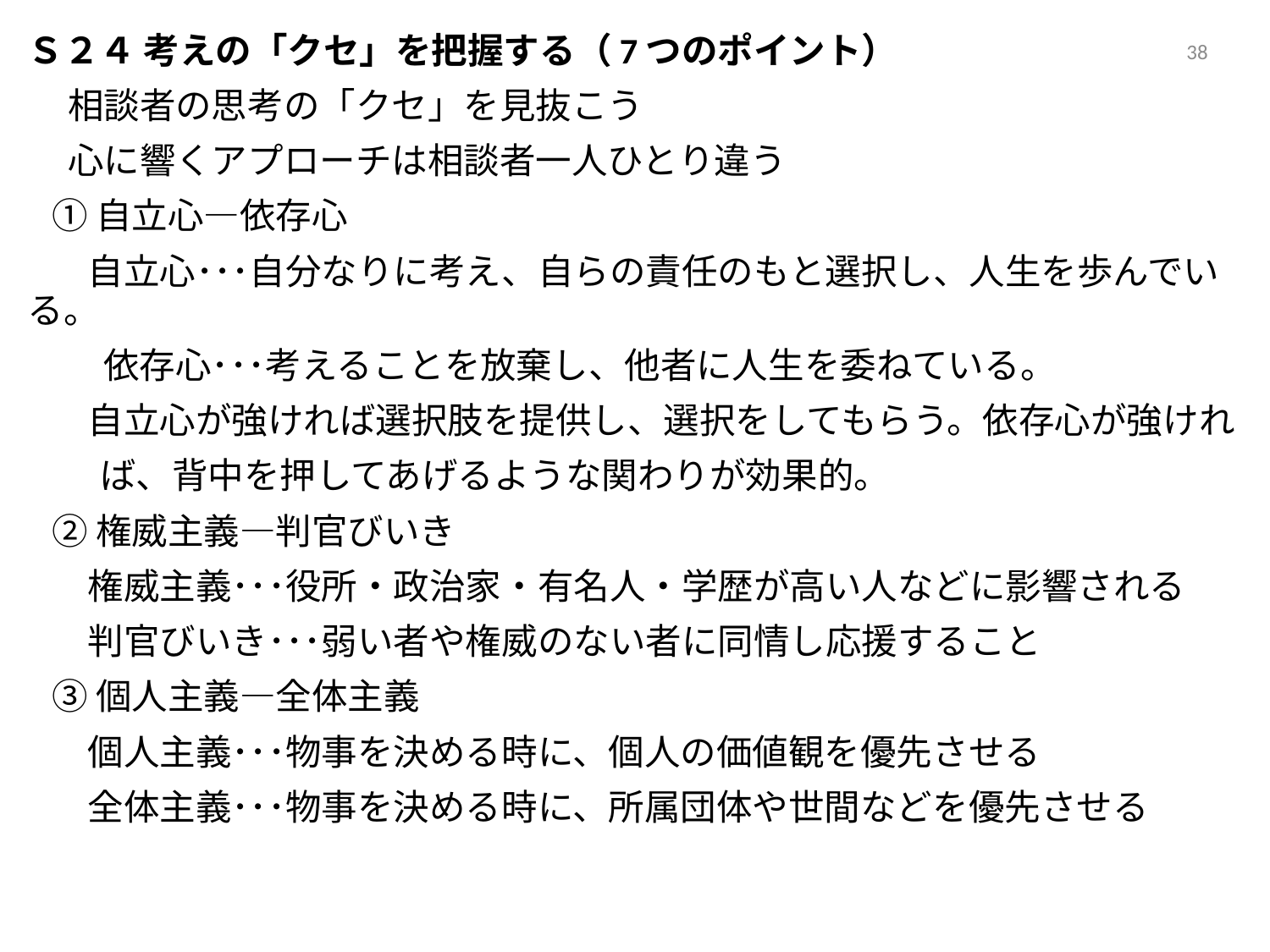

Ｓ２４ 考えの「クセ」を把握する（7つのポイント）
    相談者の思考の「クセ」を見抜こう
    心に響くアプローチは相談者一人ひとり違う
   ①自立心―依存心
　   自立心･･･自分なりに考え、自らの責任のもと選択し、人生を歩んでいる。
 　   依存心･･･考えることを放棄し、他者に人生を委ねている。
　   自立心が強ければ選択肢を提供し、選択をしてもらう。依存心が強けれ
        ば、背中を押してあげるような関わりが効果的。
   ②権威主義―判官びいき
　   権威主義･･･役所・政治家・有名人・学歴が高い人などに影響される
　   判官びいき･･･弱い者や権威のない者に同情し応援すること
   ③個人主義―全体主義
　   個人主義･･･物事を決める時に、個人の価値観を優先させる
　   全体主義･･･物事を決める時に、所属団体や世間などを優先させる

38